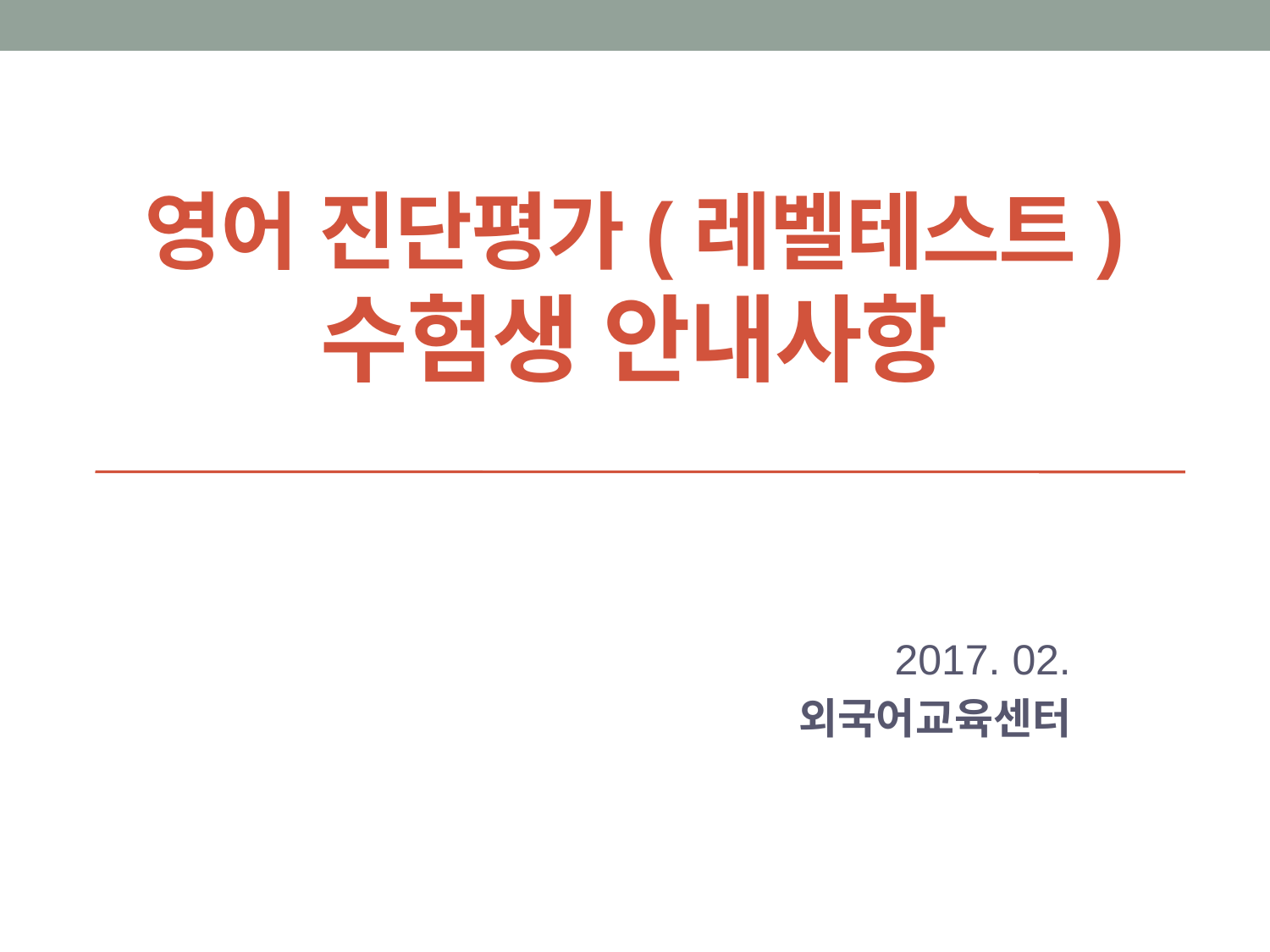

# 영어 진단평가(레벨테스트) 수험생 안내사항
2017. 02.
외국어교육센터